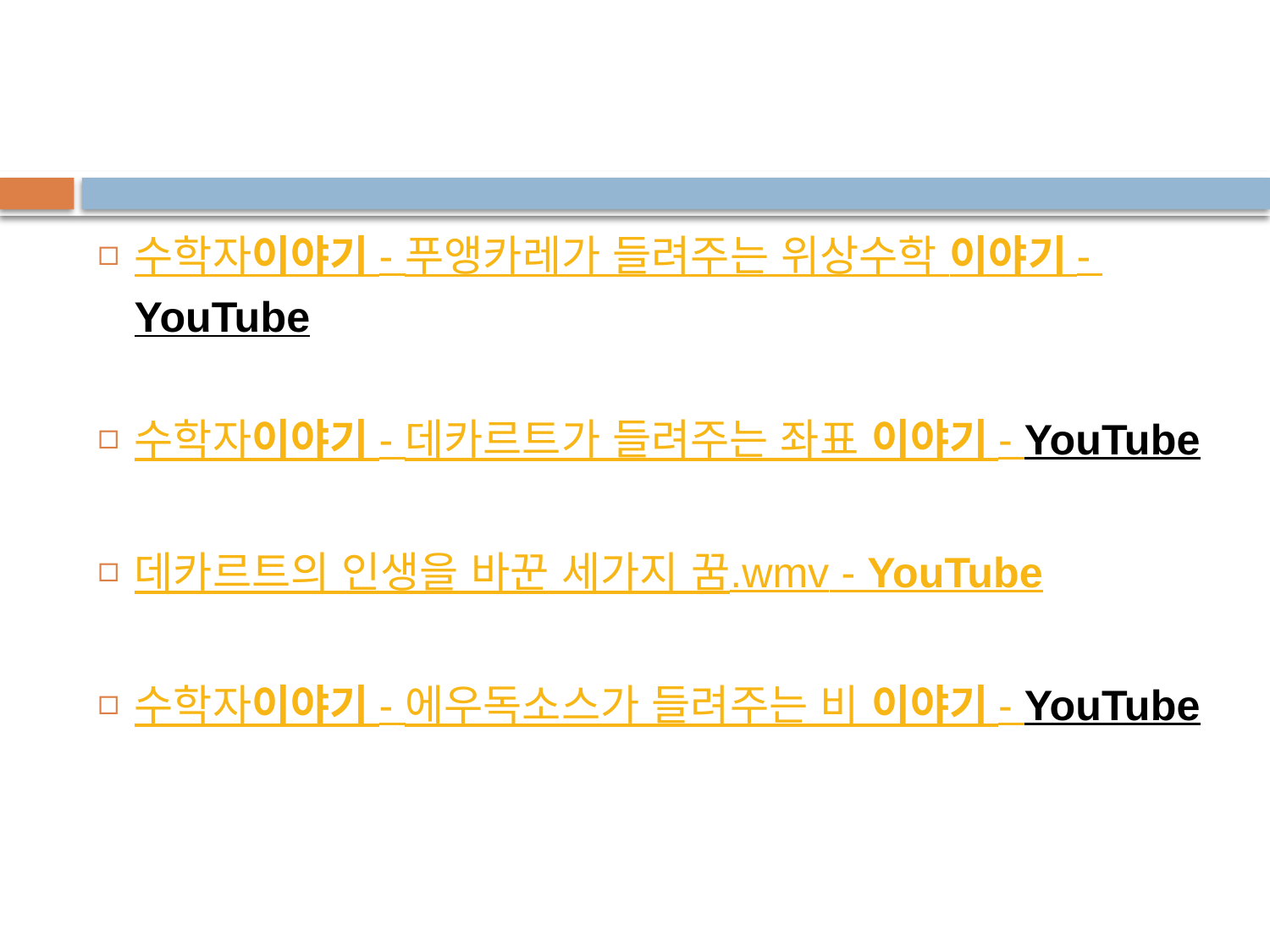

#
수학자이야기 - 푸앵카레가 들려주는 위상수학 이야기 - YouTube

수학자이야기 - 데카르트가 들려주는 좌표 이야기 - YouTube

데카르트의 인생을 바꾼 세가지 꿈.wmv - YouTube

수학자이야기 - 에우독소스가 들려주는 비 이야기 - YouTube